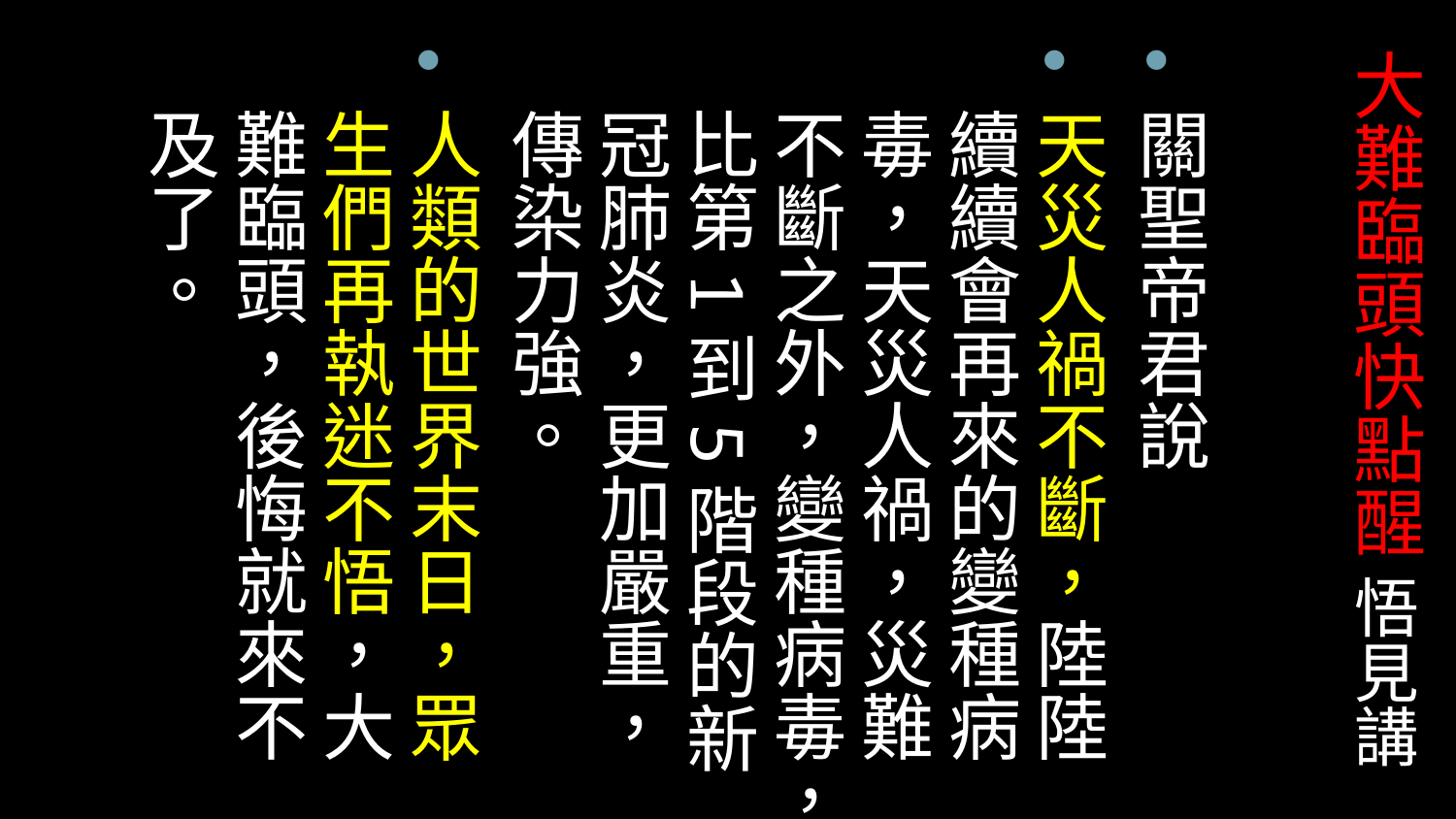

# 大難臨頭快點醒 悟見講
關聖帝君說
天災人禍不斷，陸陸續續會再來的變種病毒，天災人禍，災難不斷之外，變種病毒，比第1到5階段的新冠肺炎，更加嚴重，傳染力強。
人類的世界末日，眾生們再執迷不悟，大難臨頭，後悔就來不及了。